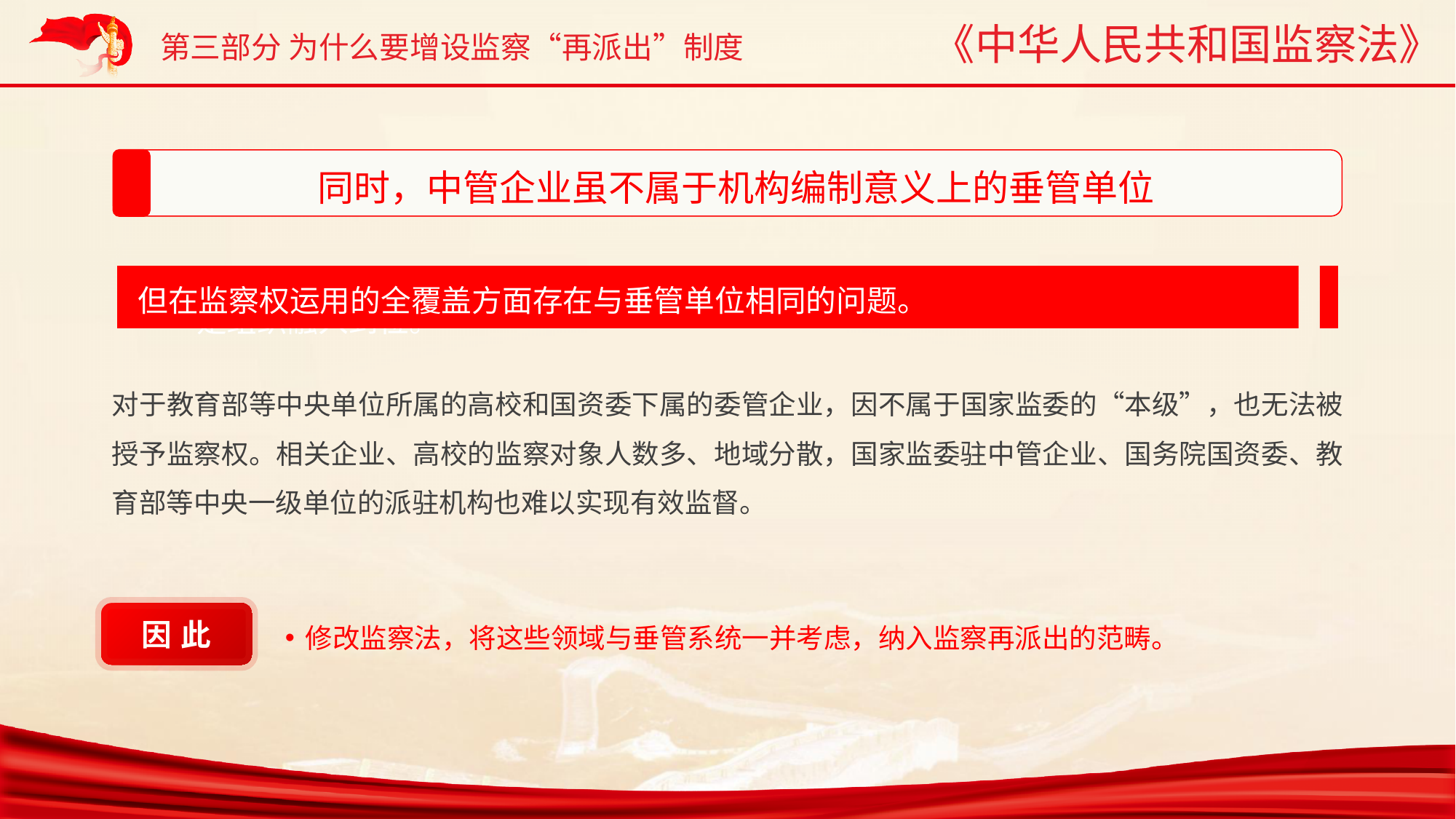

同时，中管企业虽不属于机构编制意义上的垂管单位

但在监察权运用的全覆盖方面存在与垂管单位相同的问题。
一是组织融入到位。
对于教育部等中央单位所属的高校和国资委下属的委管企业，因不属于国家监委的“本级”，也无法被授予监察权。相关企业、高校的监察对象人数多、地域分散，国家监委驻中管企业、国务院国资委、教育部等中央一级单位的派驻机构也难以实现有效监督。
因此
修改监察法，将这些领域与垂管系统一并考虑，纳入监察再派出的范畴。